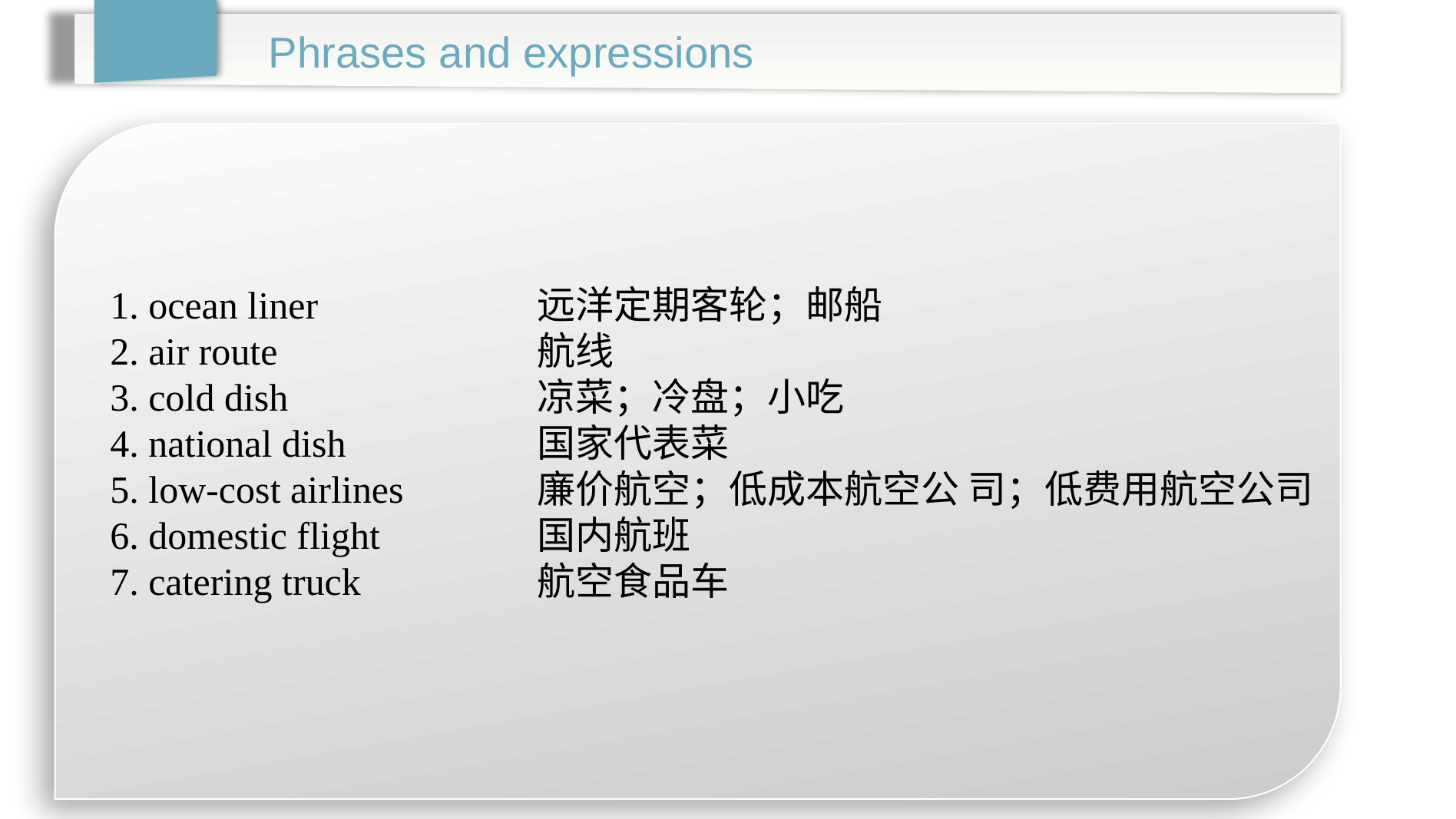

Phrases and expressions

1. ocean liner		远洋定期客轮；邮船
2. air route 			航线
3. cold dish 			凉菜；冷盘；小吃
4. national dish 		国家代表菜
5. low-cost airlines		廉价航空；低成本航空公 司；低费用航空公司
6. domestic flight 		国内航班
7. catering truck		航空食品车